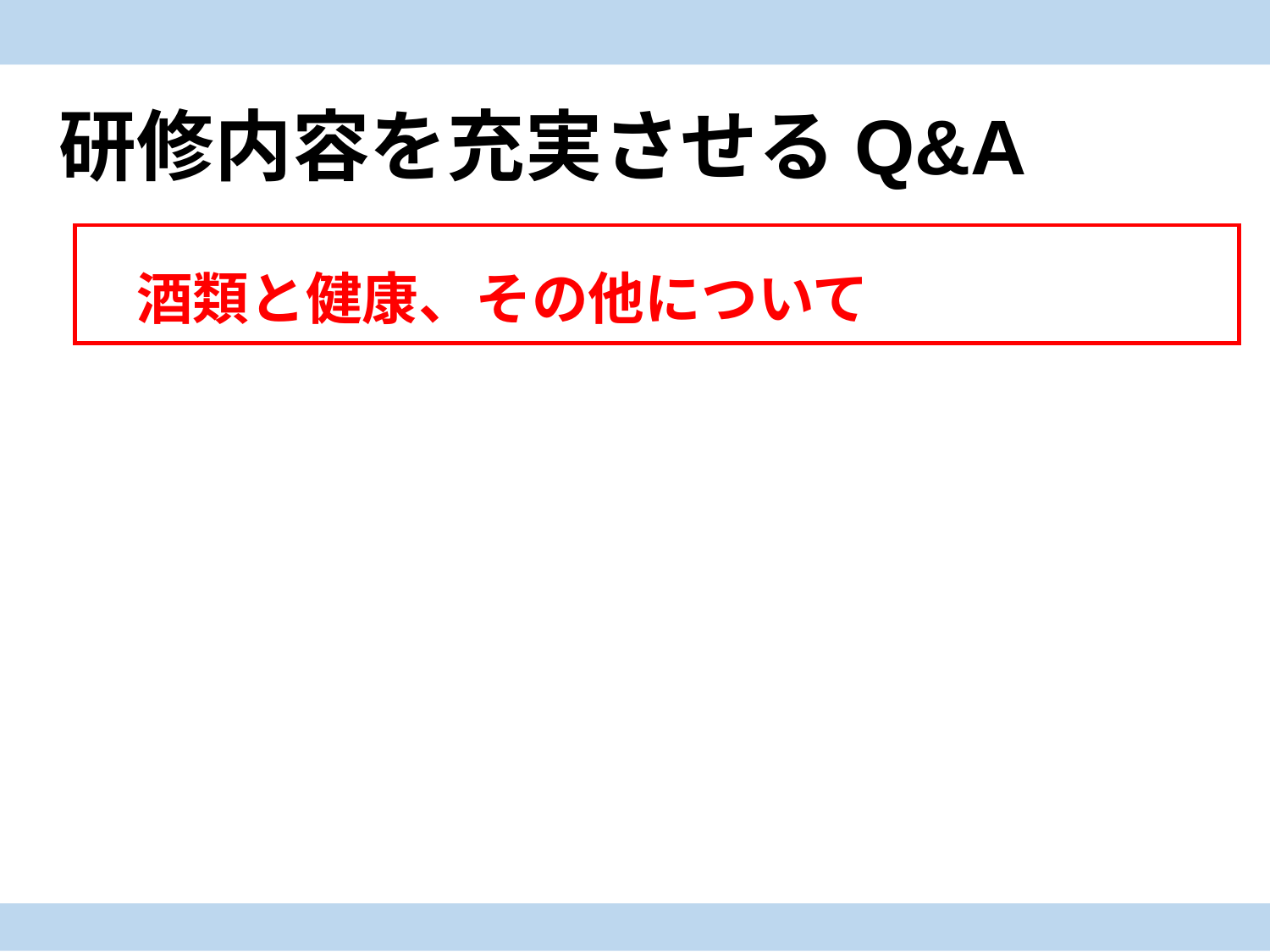

研修内容を充実させるQ&A

酒類と健康、その他について

### Chart

| Category |
|---|